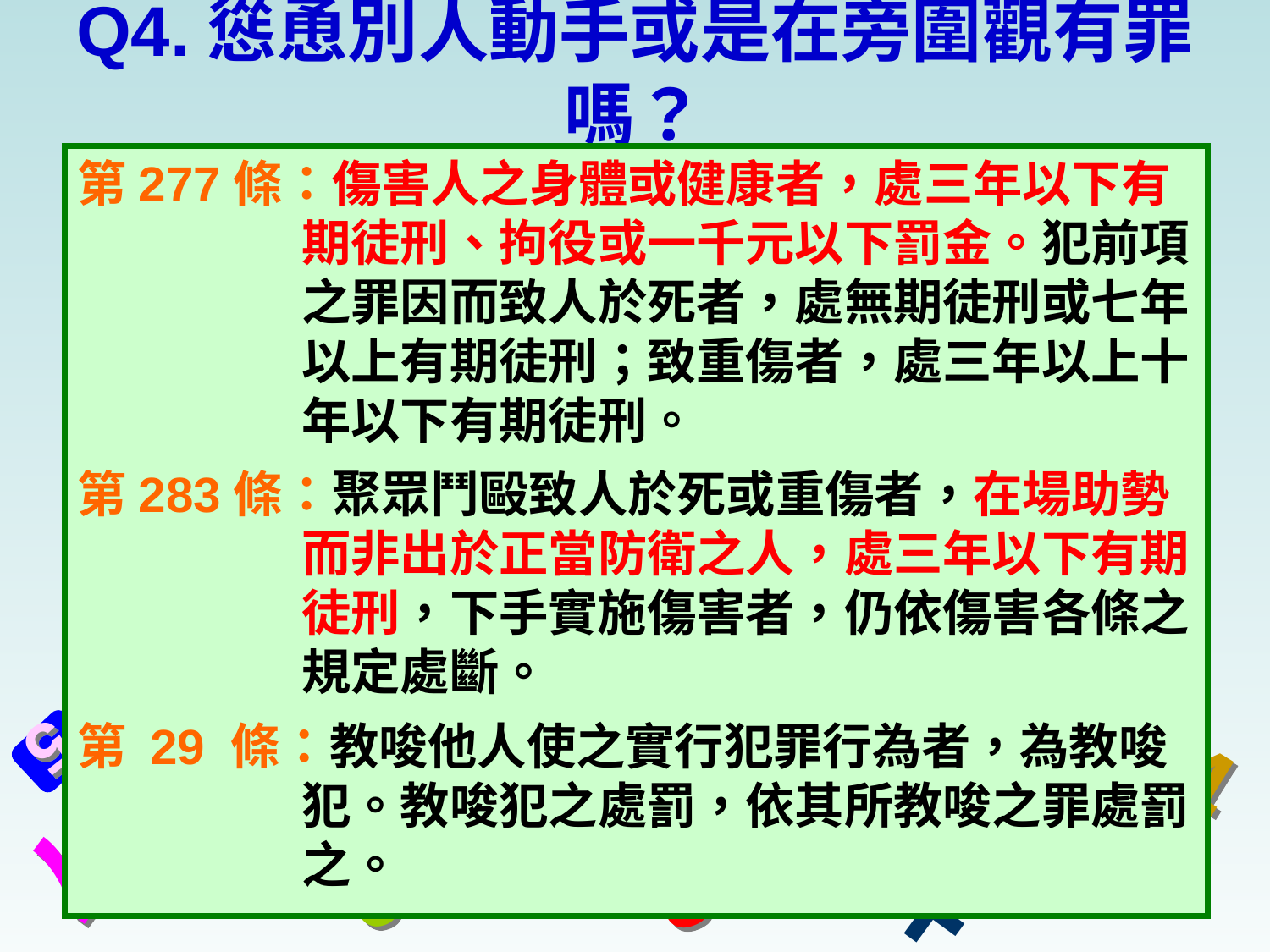

# Q4.慫恿別人動手或是在旁圍觀有罪嗎？
第277條：傷害人之身體或健康者，處三年以下有期徒刑、拘役或一千元以下罰金。犯前項之罪因而致人於死者，處無期徒刑或七年以上有期徒刑；致重傷者，處三年以上十年以下有期徒刑。
第283條：聚眾鬥毆致人於死或重傷者，在場助勢而非出於正當防衛之人，處三年以下有期徒刑，下手實施傷害者，仍依傷害各條之規定處斷。
第 29 條：教唆他人使之實行犯罪行為者，為教唆犯。教唆犯之處罰，依其所教唆之罪處罰之。